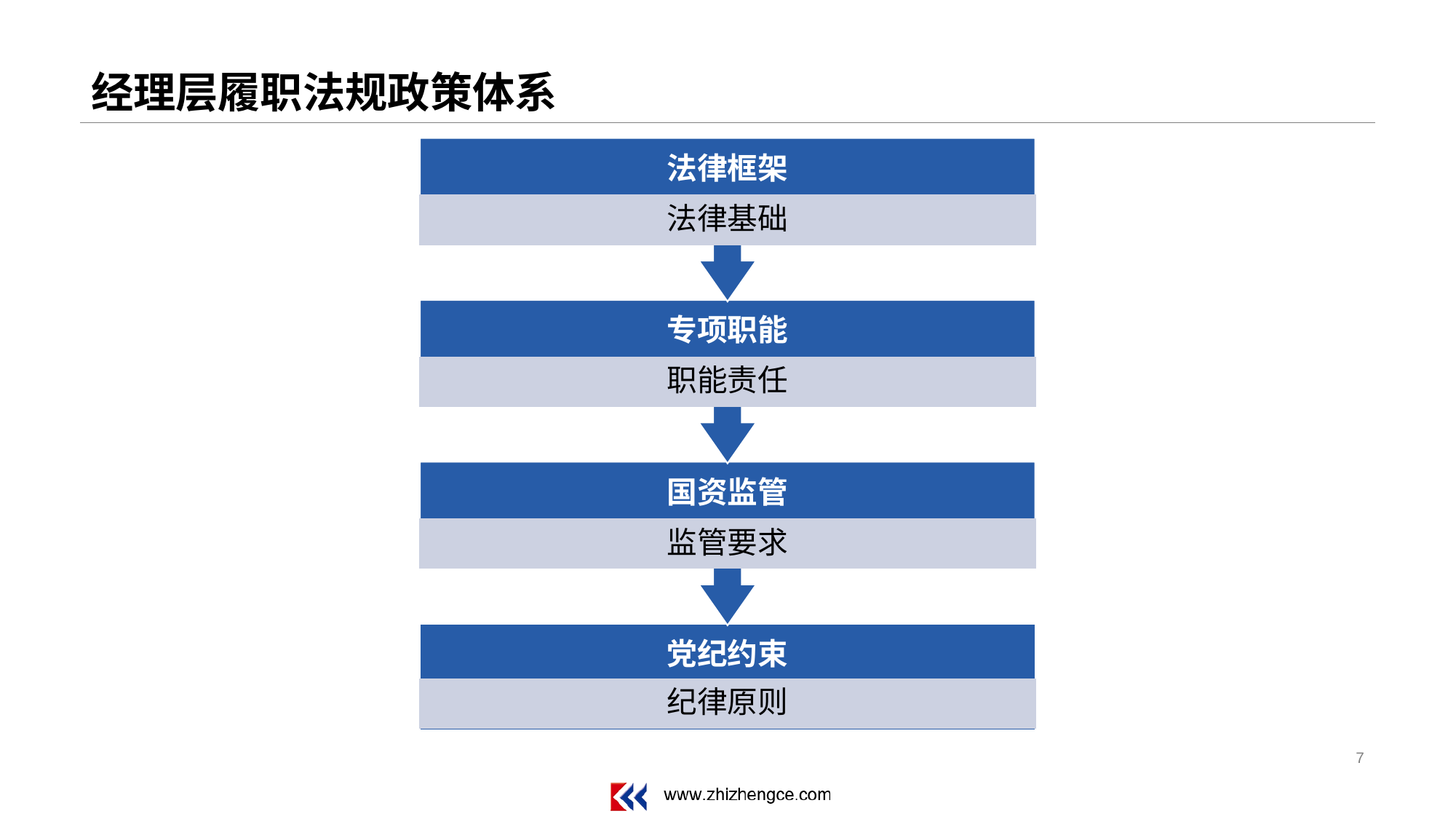

# 经理层履职法规政策体系
法律框架
法律基础
专项职能
职能责任
国资监管
监管要求
党纪约束
纪律原则
7